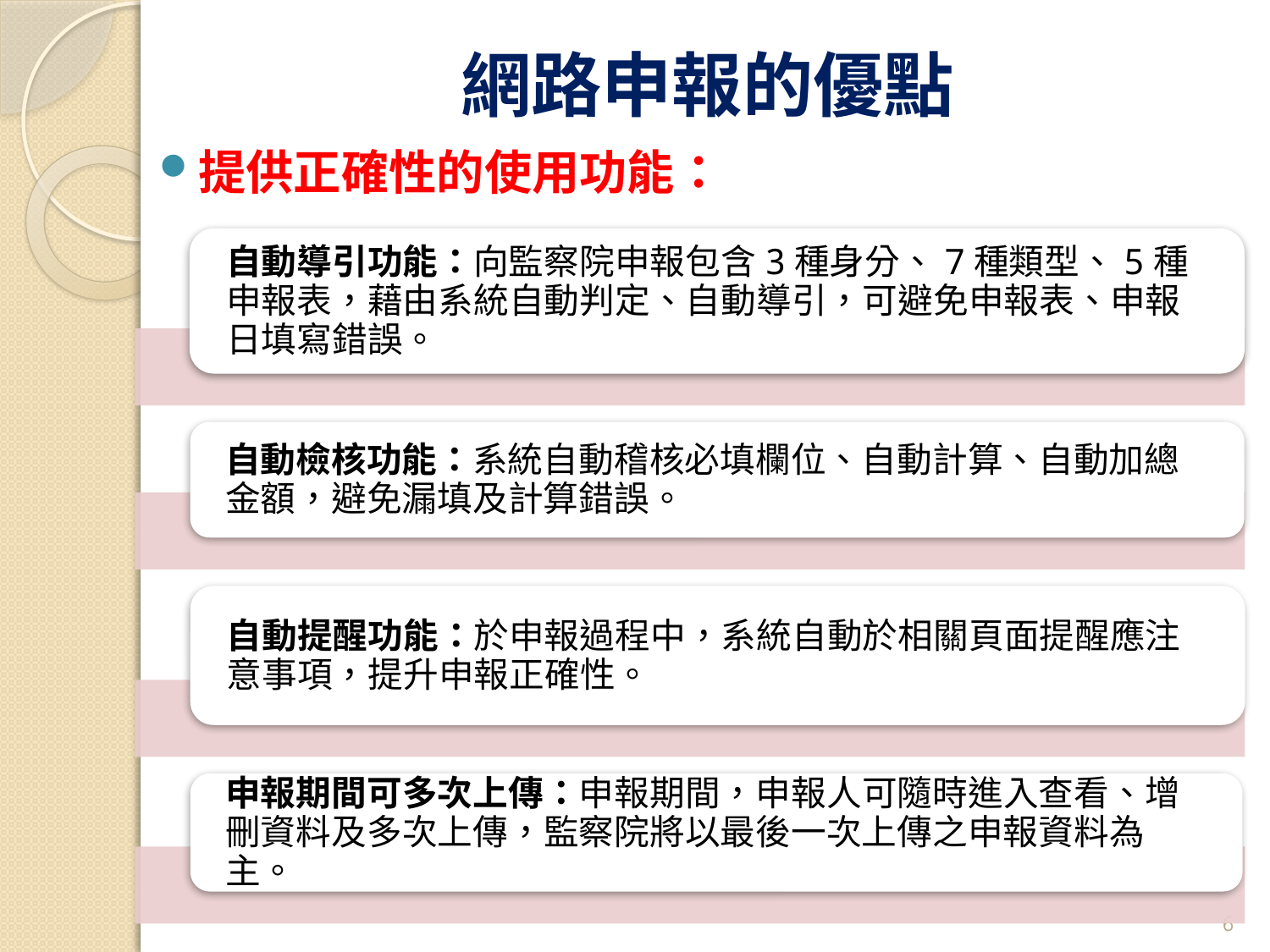

# 網路申報的優點
提供正確性的使用功能：
自動導引功能：向監察院申報包含3種身分、7種類型、5種申報表，藉由系統自動判定、自動導引，可避免申報表、申報日填寫錯誤。
自動檢核功能：系統自動稽核必填欄位、自動計算、自動加總金額，避免漏填及計算錯誤。
自動提醒功能：於申報過程中，系統自動於相關頁面提醒應注意事項，提升申報正確性。
申報期間可多次上傳：申報期間，申報人可隨時進入查看、增刪資料及多次上傳，監察院將以最後一次上傳之申報資料為主。
6